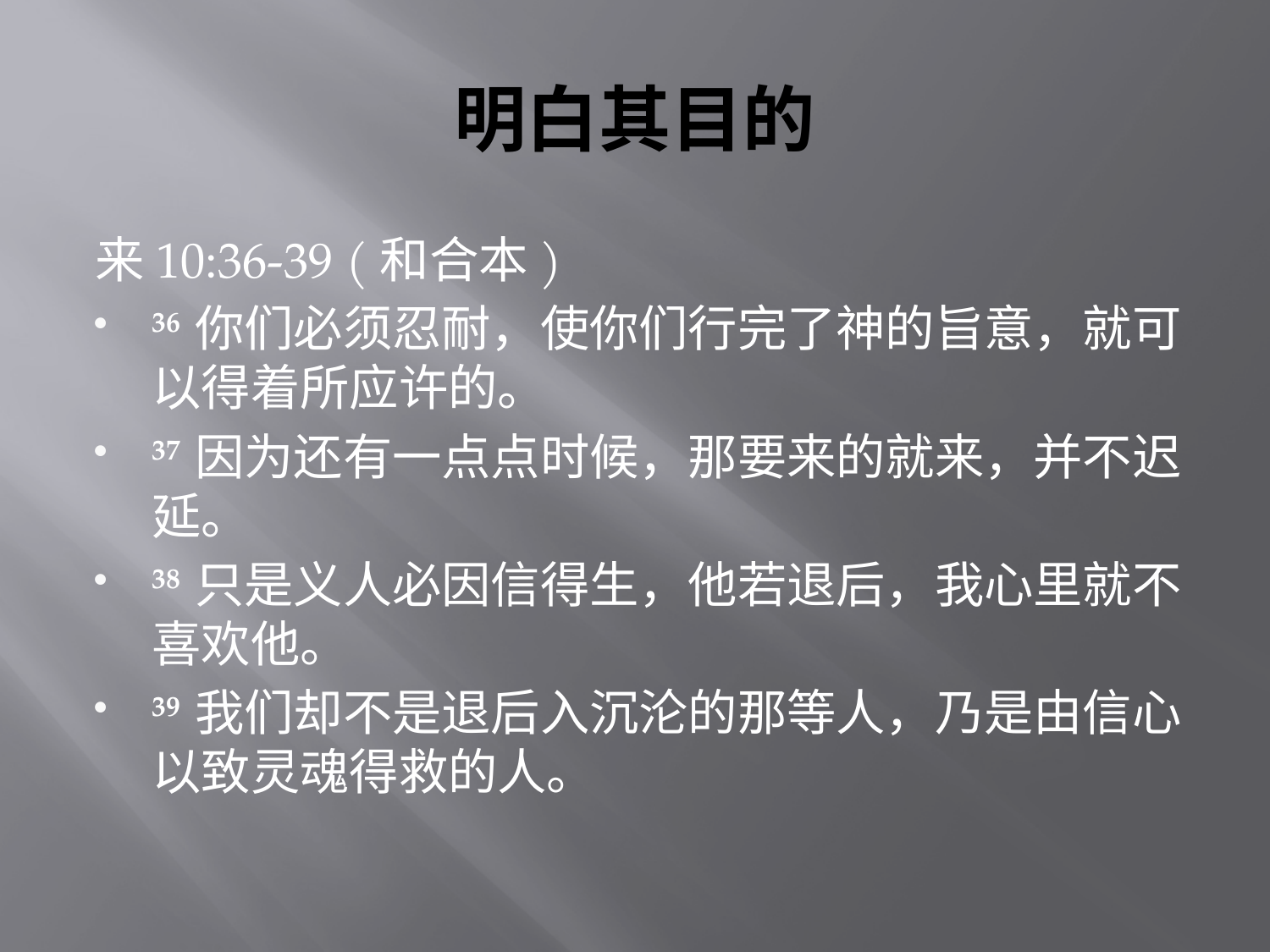

# 明白其目的
来10:36-39 (和合本)
36 你们必须忍耐，使你们行完了神的旨意，就可以得着所应许的。
37 因为还有一点点时候，那要来的就来，并不迟延。
38 只是义人必因信得生，他若退后，我心里就不喜欢他。
39 我们却不是退后入沉沦的那等人，乃是由信心以致灵魂得救的人。